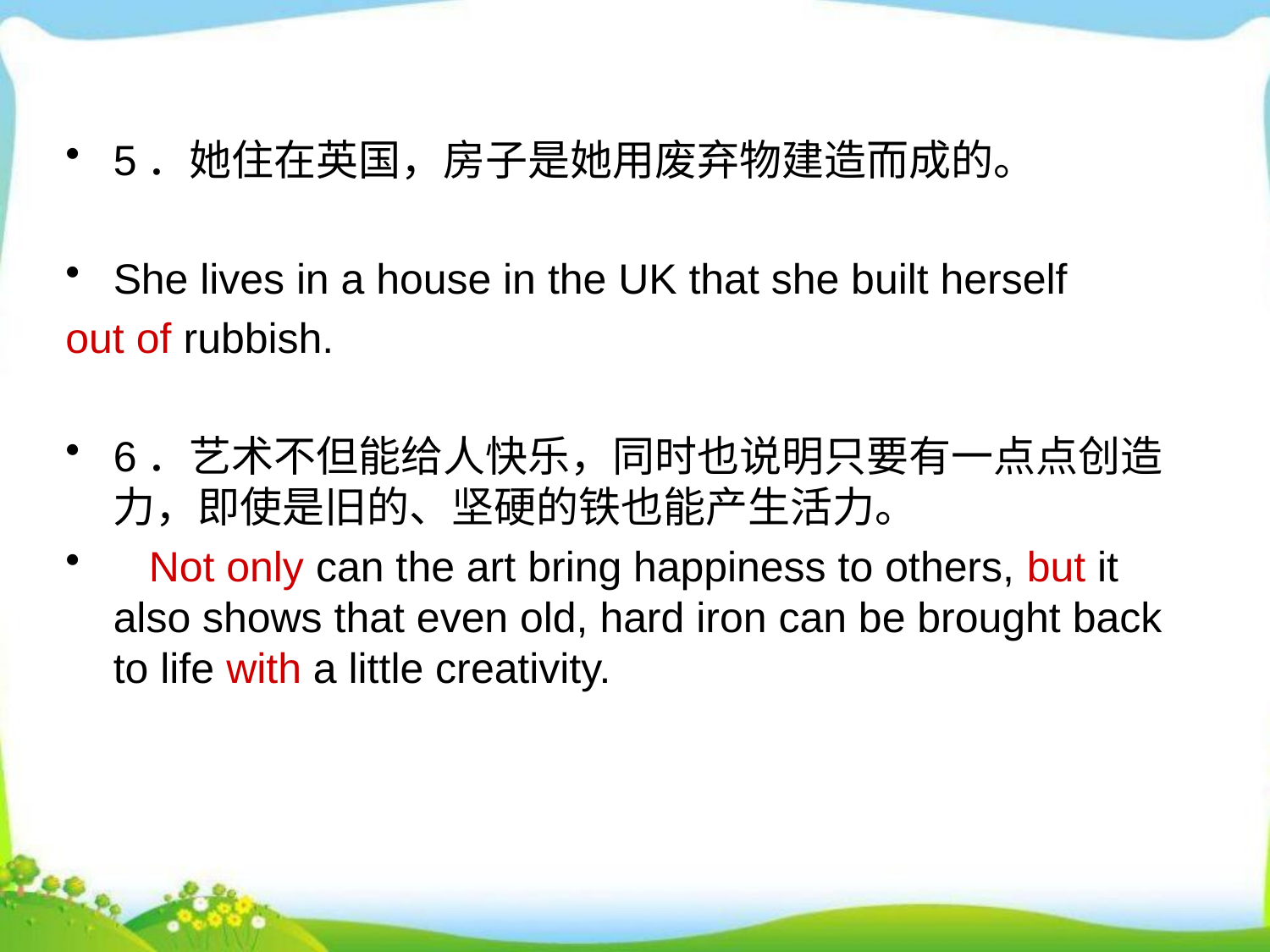

5．她住在英国，房子是她用废弃物建造而成的。

She lives in a house in the UK that she built herself
out of rubbish.

6．艺术不但能给人快乐，同时也说明只要有一点点创造力，即使是旧的、坚硬的铁也能产生活力。
   Not only can the art bring happiness to others, but it also shows that even old, hard iron can be brought back to life with a little creativity.